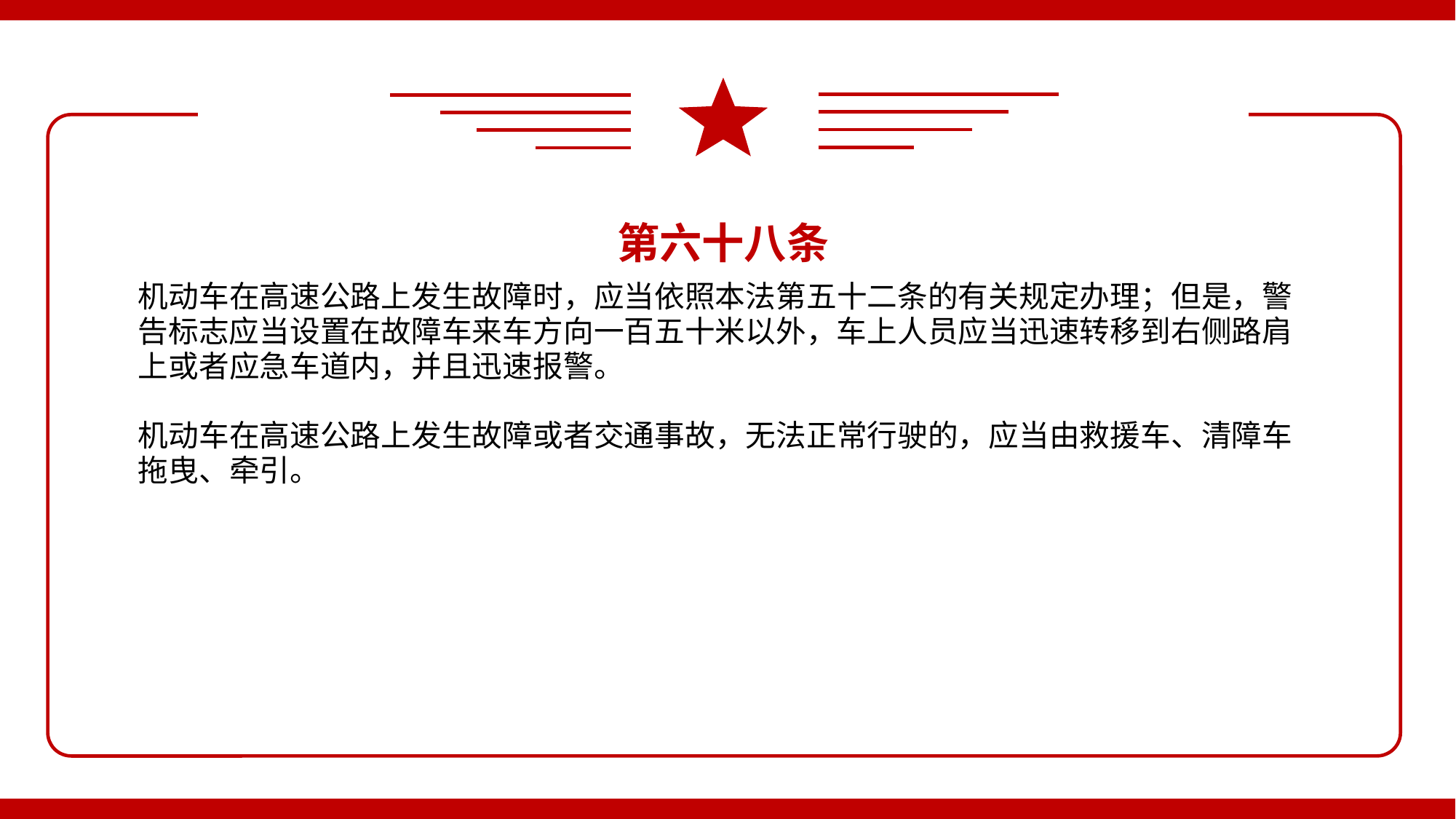

第六十八条
机动车在高速公路上发生故障时，应当依照本法第五十二条的有关规定办理；但是，警告标志应当设置在故障车来车方向一百五十米以外，车上人员应当迅速转移到右侧路肩上或者应急车道内，并且迅速报警。

机动车在高速公路上发生故障或者交通事故，无法正常行驶的，应当由救援车、清障车拖曳、牵引。